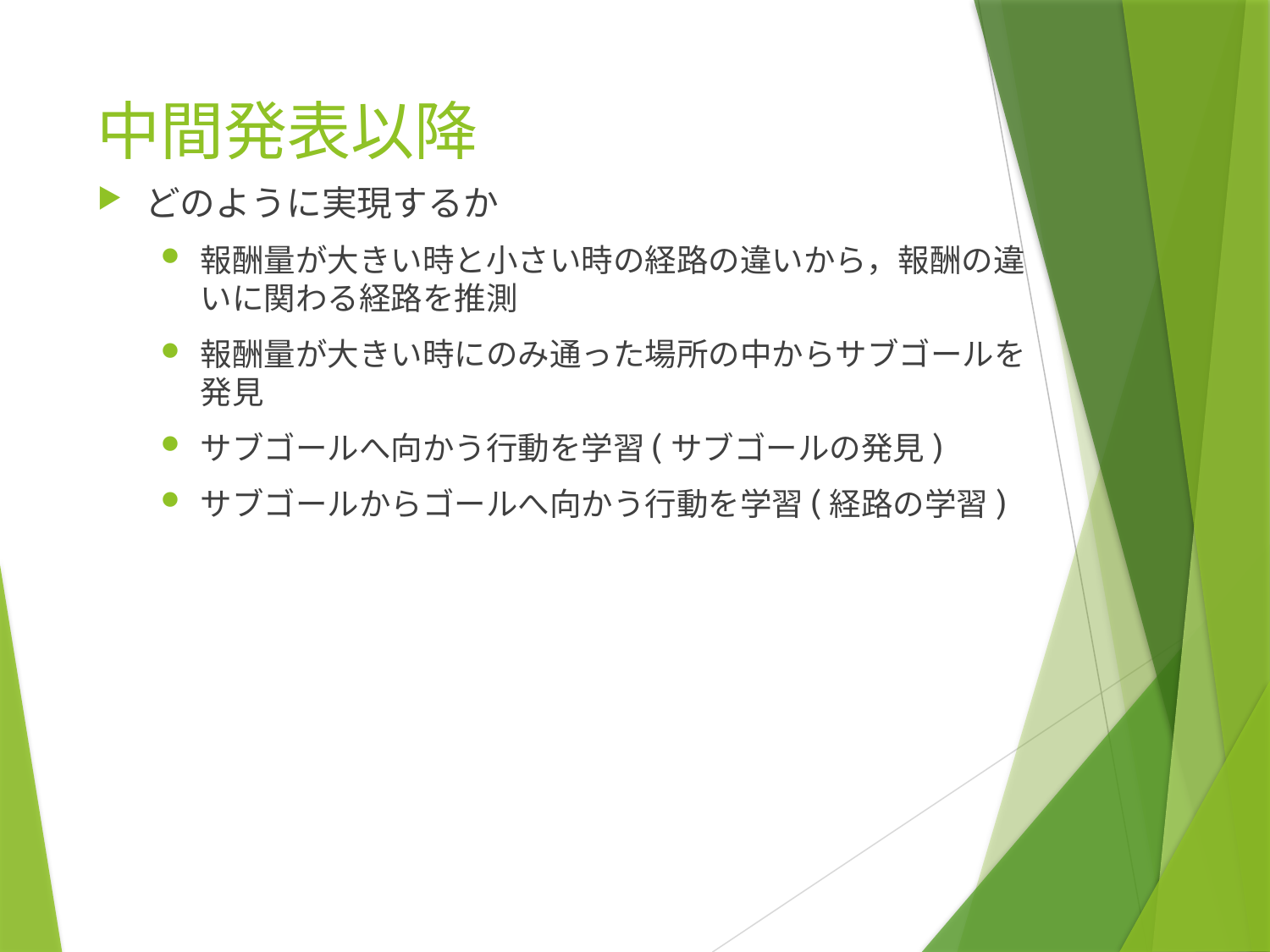

# 中間発表以降
どのように実現するか
報酬量が大きい時と小さい時の経路の違いから，報酬の違いに関わる経路を推測
報酬量が大きい時にのみ通った場所の中からサブゴールを発見
サブゴールへ向かう行動を学習(サブゴールの発見)
サブゴールからゴールへ向かう行動を学習(経路の学習)